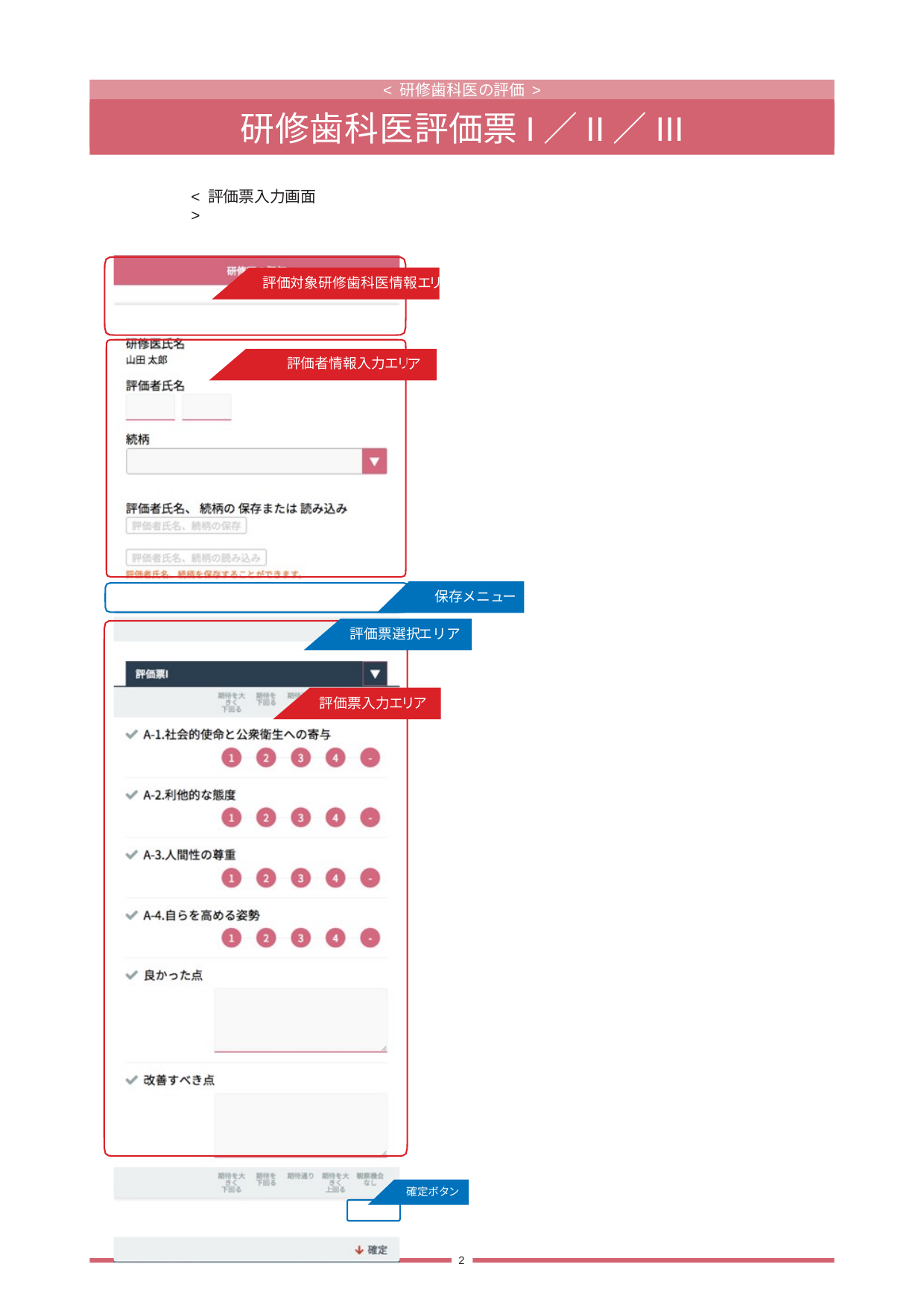

< 研修歯科医の評価 >
研修歯科医評価票I／II／III
< 評価票入力画面 >

評価対象研修歯科医情報エリア

ア
評価者情報入力エリ
保存メニュー

エリア
評価票選択
評価票入力エリア

確定ボタン
2